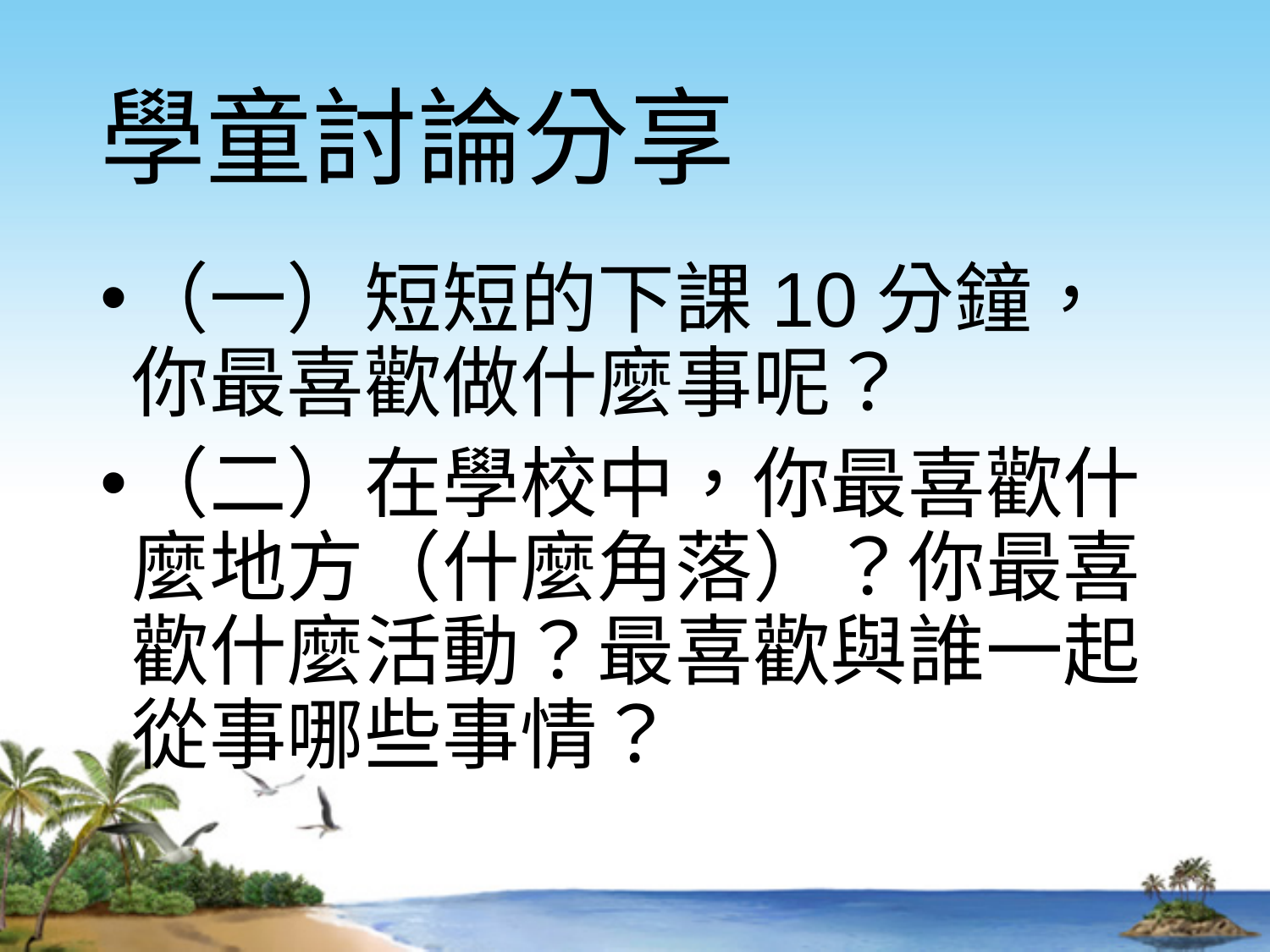

# 學童討論分享
（一）短短的下課10分鐘，你最喜歡做什麼事呢？
（二）在學校中，你最喜歡什麼地方（什麼角落）？你最喜歡什麼活動？最喜歡與誰一起從事哪些事情？